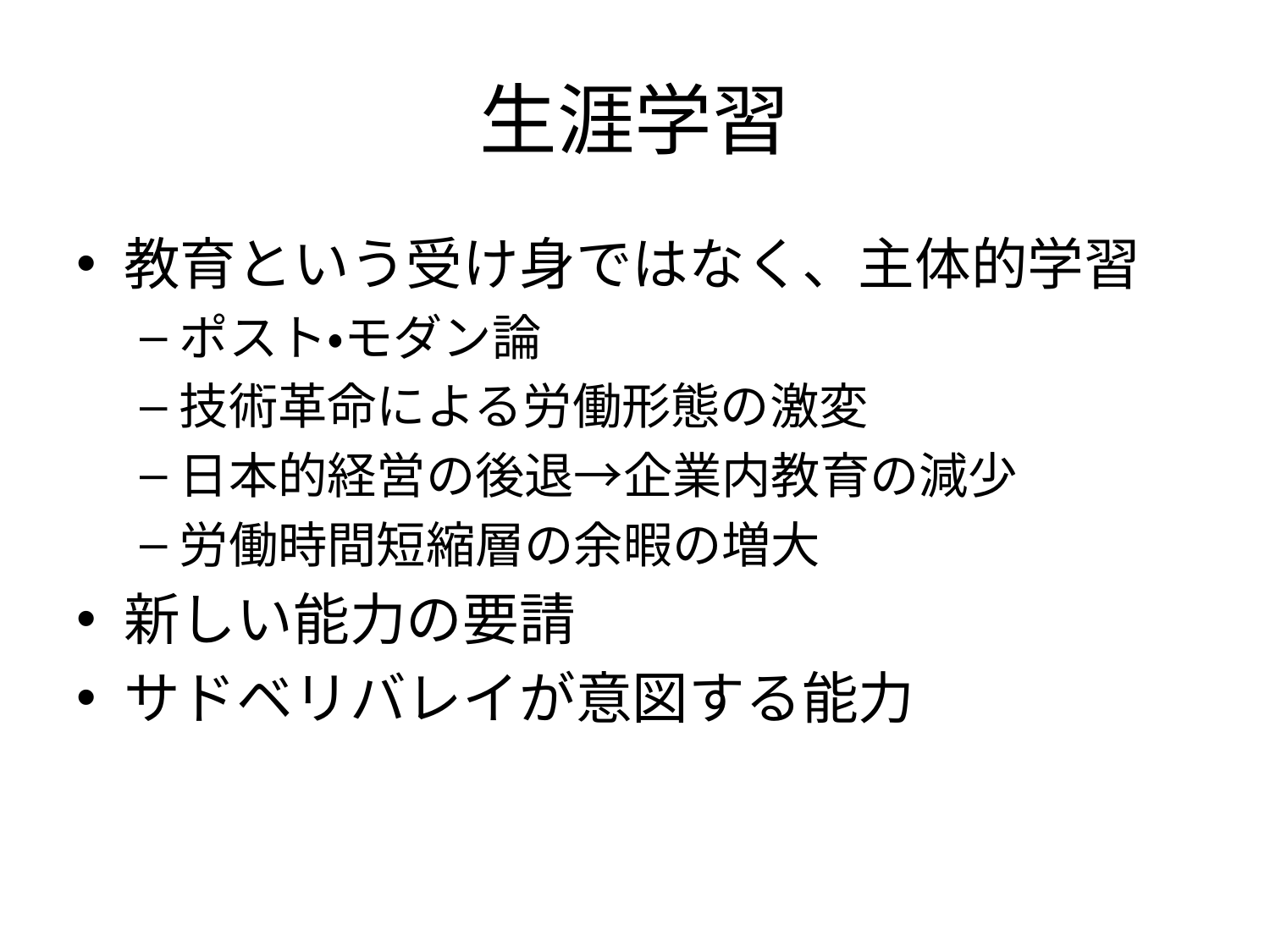

# 生涯学習
教育という受け身ではなく、主体的学習
ポスト・モダン論
技術革命による労働形態の激変
日本的経営の後退→企業内教育の減少
労働時間短縮層の余暇の増大
新しい能力の要請
サドベリバレイが意図する能力